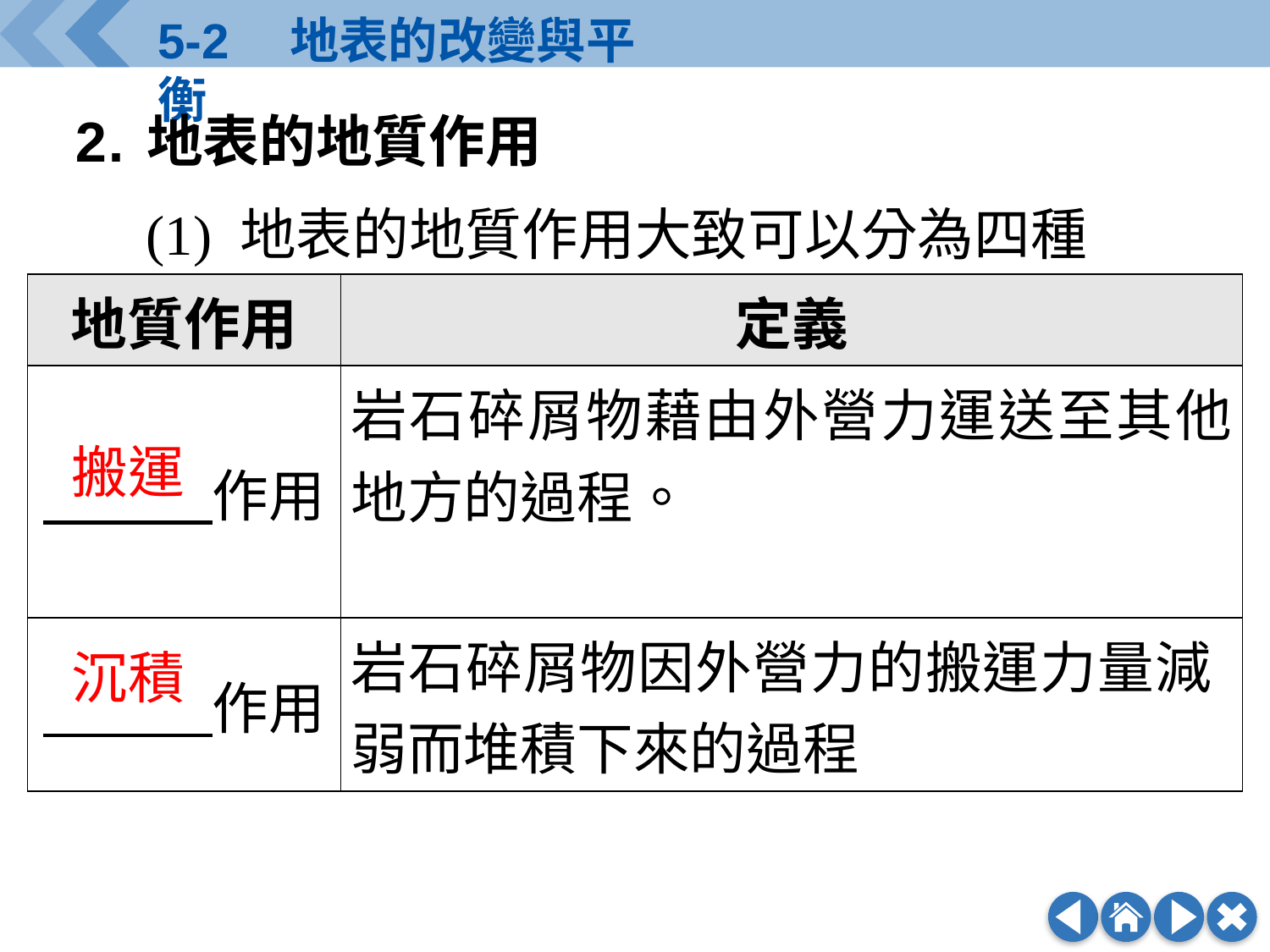

地表的地質作用
(1) 地表的地質作用大致可以分為四種
| 地質作用 | 定義 |
| --- | --- |
| 作用 | 岩石碎屑物藉由外營力運送至其他地方的過程。 |
| 作用 | 岩石碎屑物因外營力的搬運力量減弱而堆積下來的過程 |
搬運
沉積